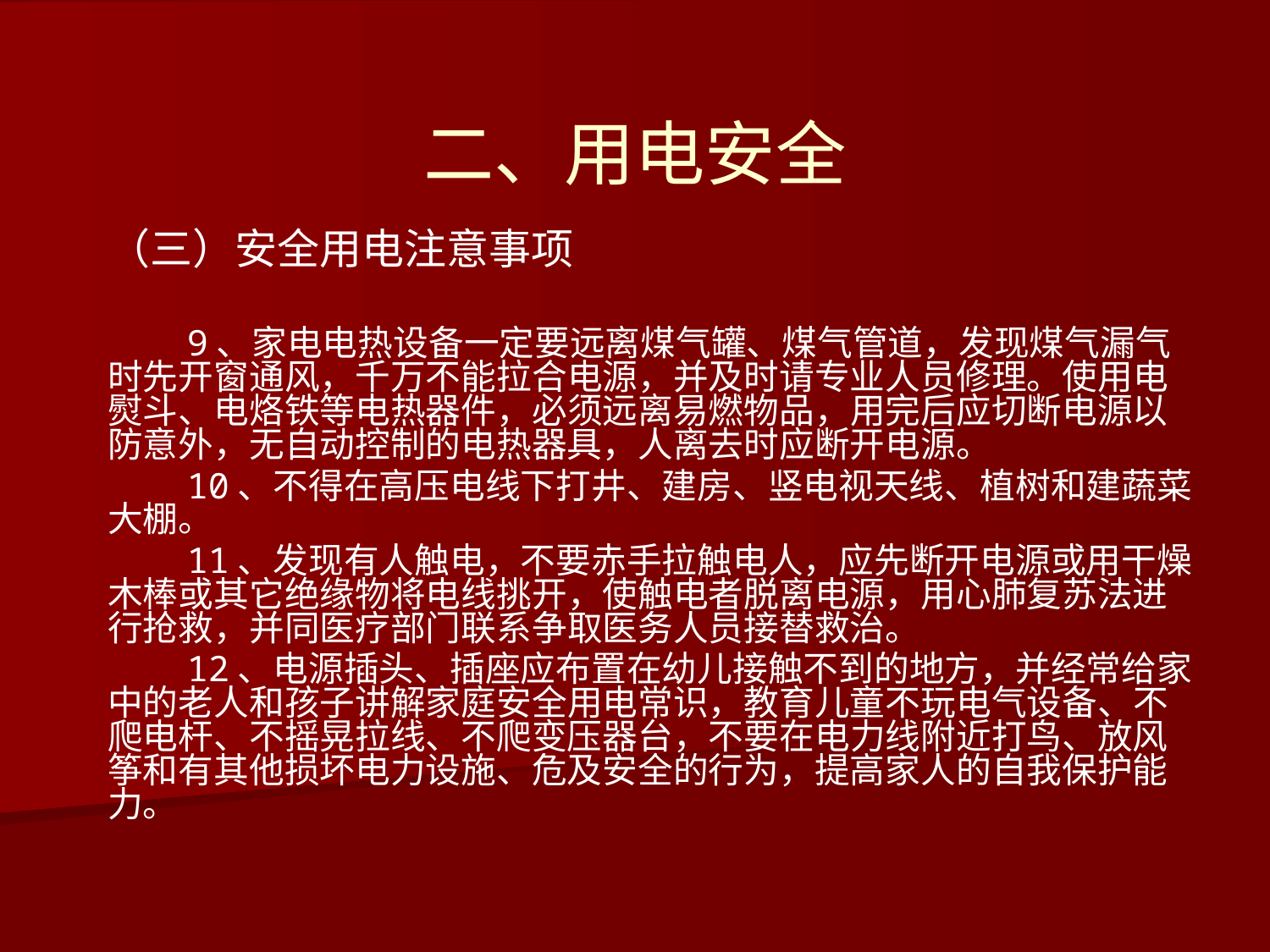

# 二、用电安全
（三）安全用电注意事项

　　9、家电电热设备一定要远离煤气罐、煤气管道，发现煤气漏气时先开窗通风，千万不能拉合电源，并及时请专业人员修理。使用电熨斗、电烙铁等电热器件，必须远离易燃物品，用完后应切断电源以防意外，无自动控制的电热器具，人离去时应断开电源。
　　10、不得在高压电线下打井、建房、竖电视天线、植树和建蔬菜大棚。
　　11、发现有人触电，不要赤手拉触电人，应先断开电源或用干燥木棒或其它绝缘物将电线挑开，使触电者脱离电源，用心肺复苏法进行抢救，并同医疗部门联系争取医务人员接替救治。
　　12、电源插头、插座应布置在幼儿接触不到的地方，并经常给家中的老人和孩子讲解家庭安全用电常识，教育儿童不玩电气设备、不爬电杆、不摇晃拉线、不爬变压器台，不要在电力线附近打鸟、放风筝和有其他损坏电力设施、危及安全的行为，提高家人的自我保护能力。
35